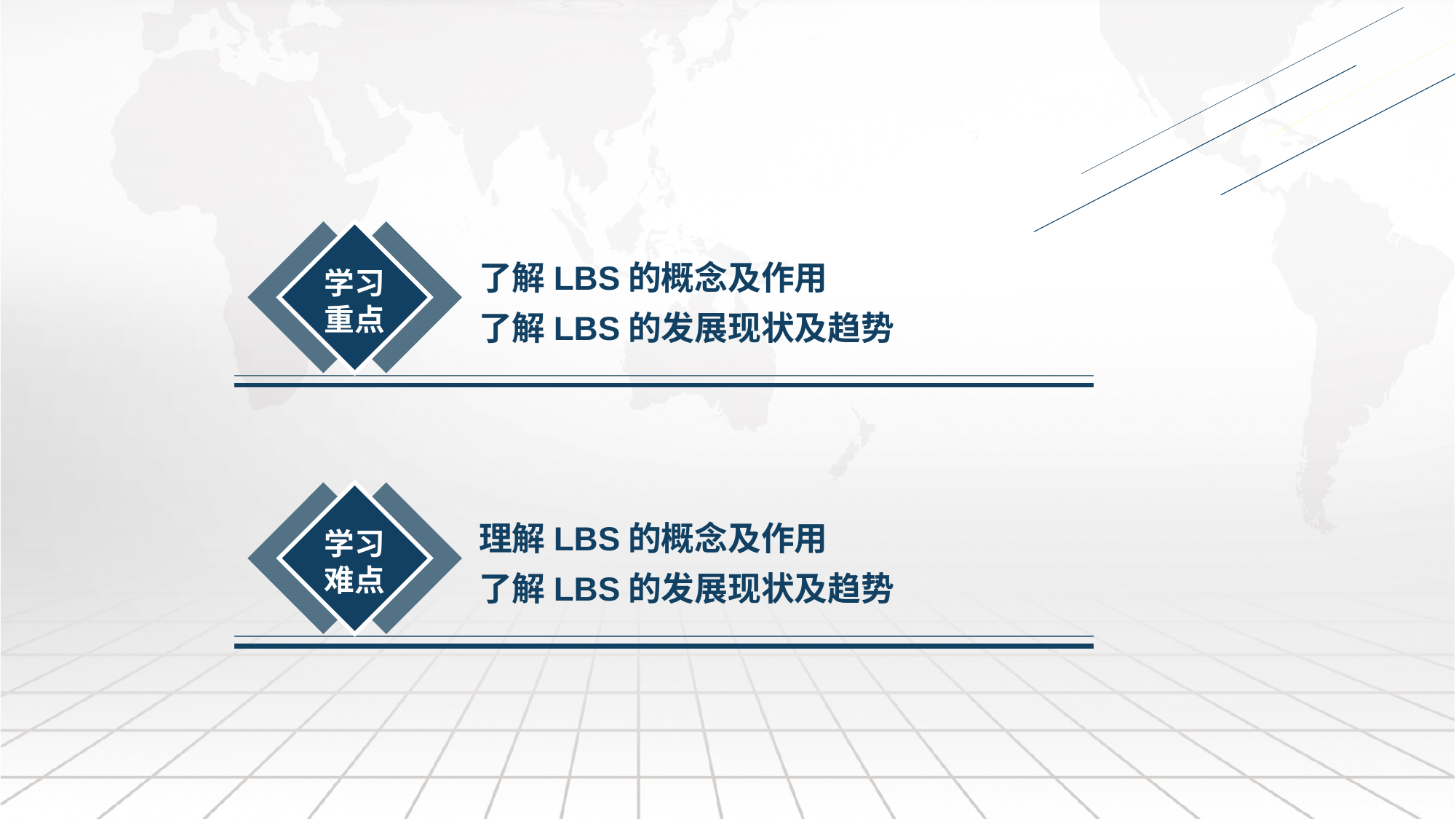

了解LBS的概念及作用
了解LBS的发展现状及趋势

学习
重点

理解LBS的概念及作用
了解LBS的发展现状及趋势

学习
难点